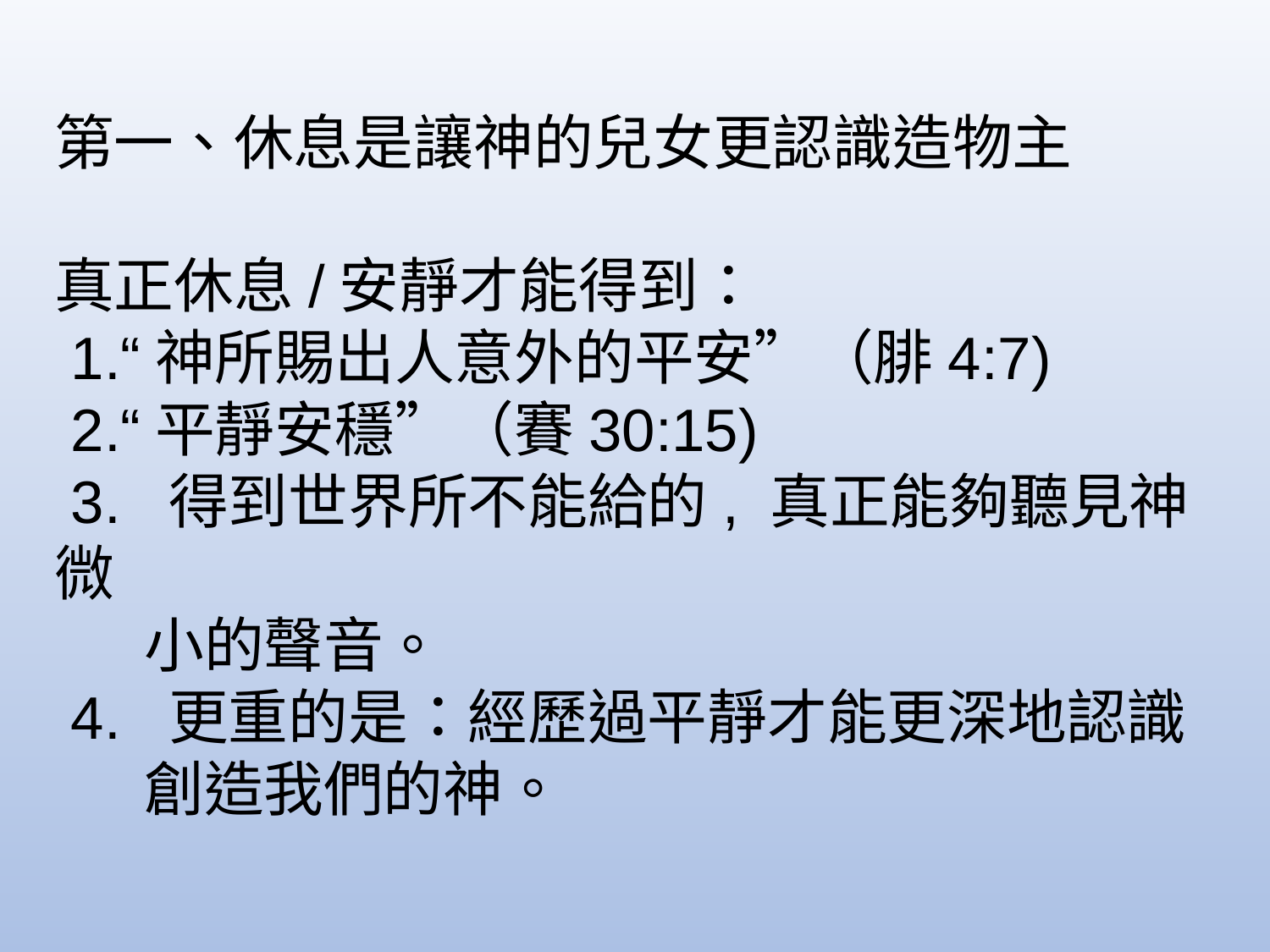

第一、休息是讓神的兒女更認識造物主

真正休息/安靜才能得到：
 1.“神所賜出人意外的平安”（腓4:7)
 2.“平靜安穩”（賽30:15)
 3.  得到世界所不能給的, 真正能夠聽見神微
      小的聲音。
 4.  更重的是：經歷過平靜才能更深地認識
      創造我們的神。